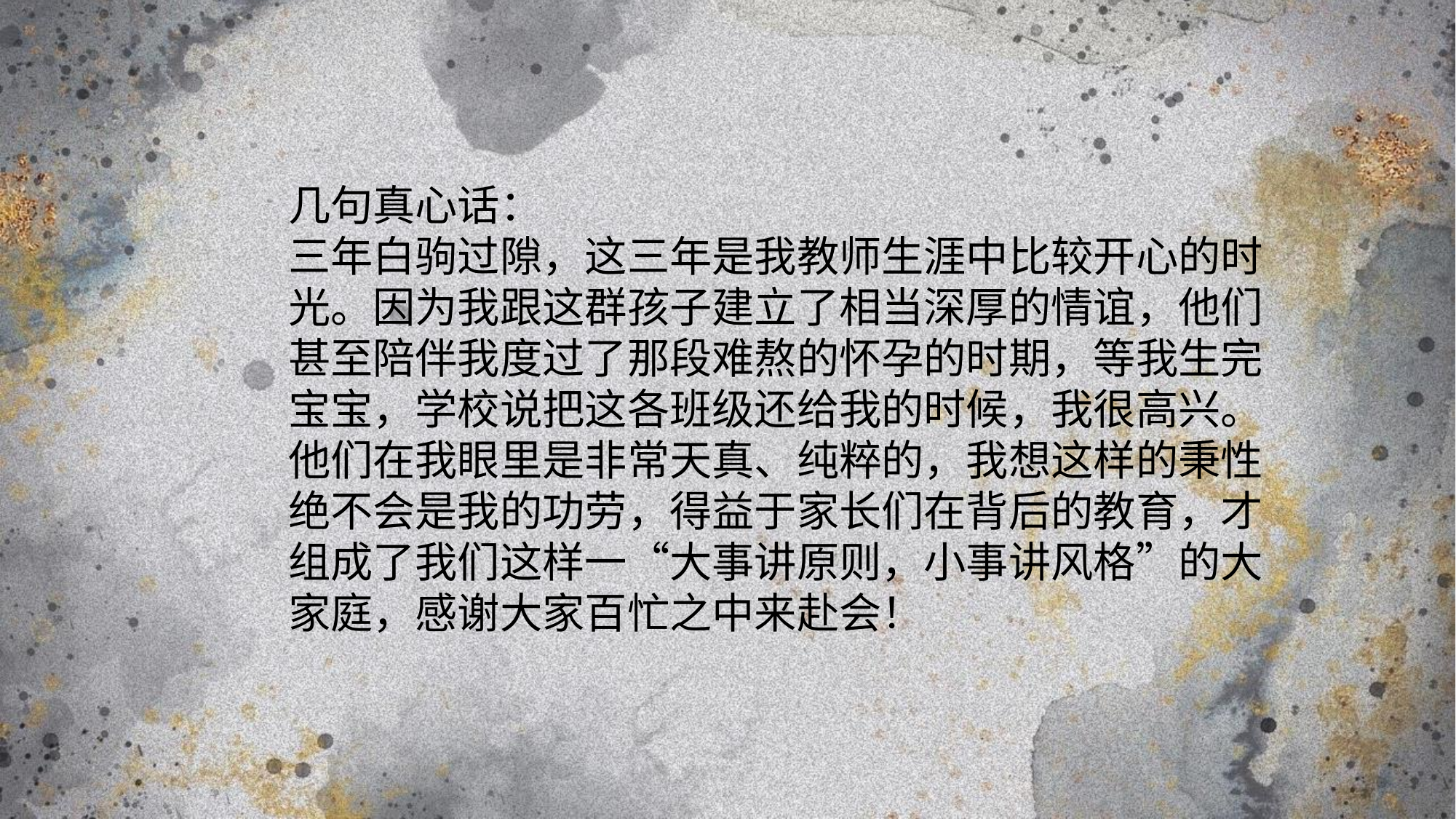

几句真心话：
三年白驹过隙，这三年是我教师生涯中比较开心的时光。因为我跟这群孩子建立了相当深厚的情谊，他们甚至陪伴我度过了那段难熬的怀孕的时期，等我生完宝宝，学校说把这各班级还给我的时候，我很高兴。他们在我眼里是非常天真、纯粹的，我想这样的秉性绝不会是我的功劳，得益于家长们在背后的教育，才组成了我们这样一“大事讲原则，小事讲风格”的大家庭，感谢大家百忙之中来赴会！